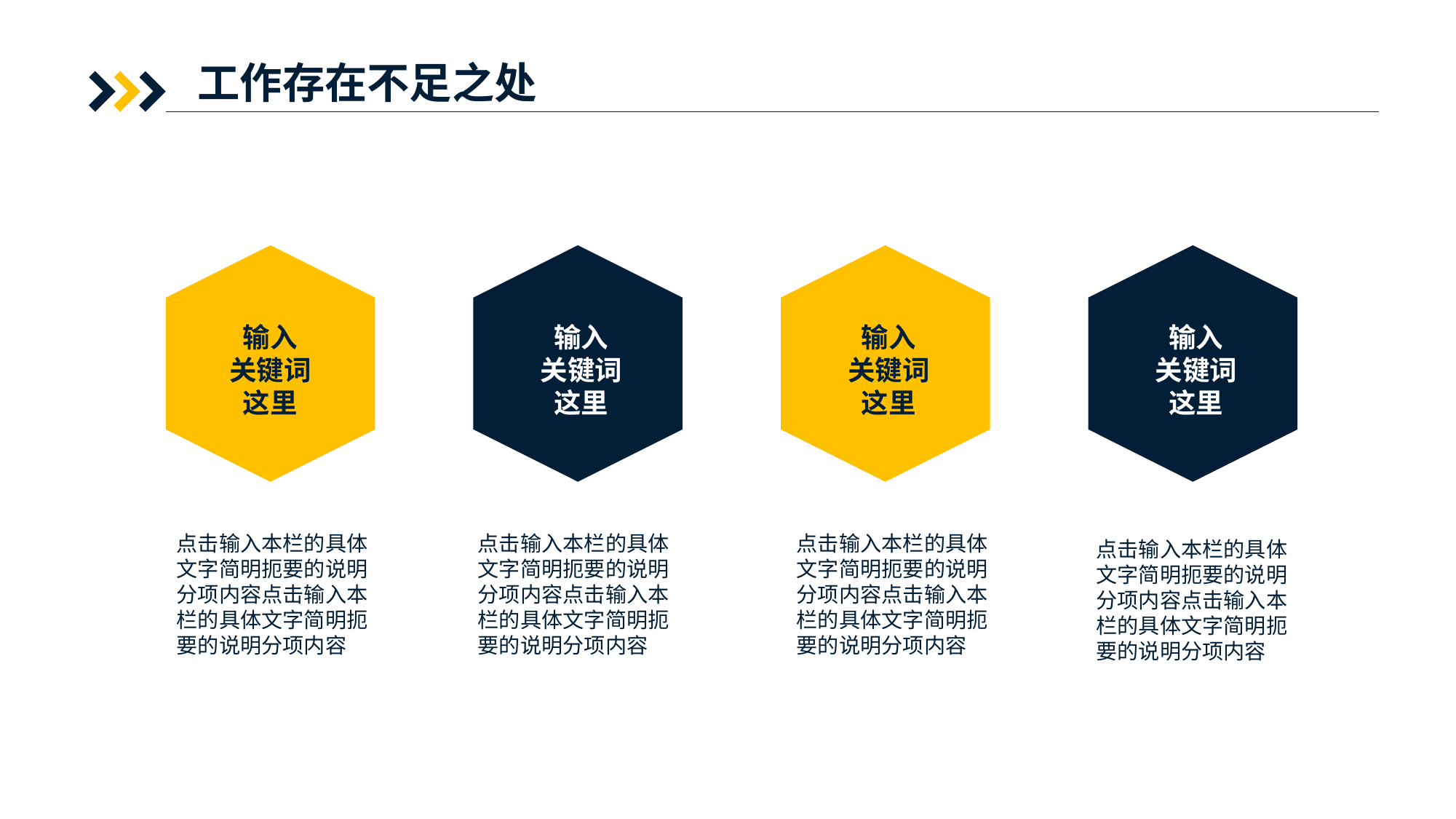

工作存在不足之处

输入
关键词
这里

输入
关键词
这里

输入
关键词
这里

输入
关键词
这里
点击输入本栏的具体文字简明扼要的说明分项内容点击输入本栏的具体文字简明扼要的说明分项内容
点击输入本栏的具体文字简明扼要的说明分项内容点击输入本栏的具体文字简明扼要的说明分项内容
点击输入本栏的具体文字简明扼要的说明分项内容点击输入本栏的具体文字简明扼要的说明分项内容
点击输入本栏的具体文字简明扼要的说明分项内容点击输入本栏的具体文字简明扼要的说明分项内容